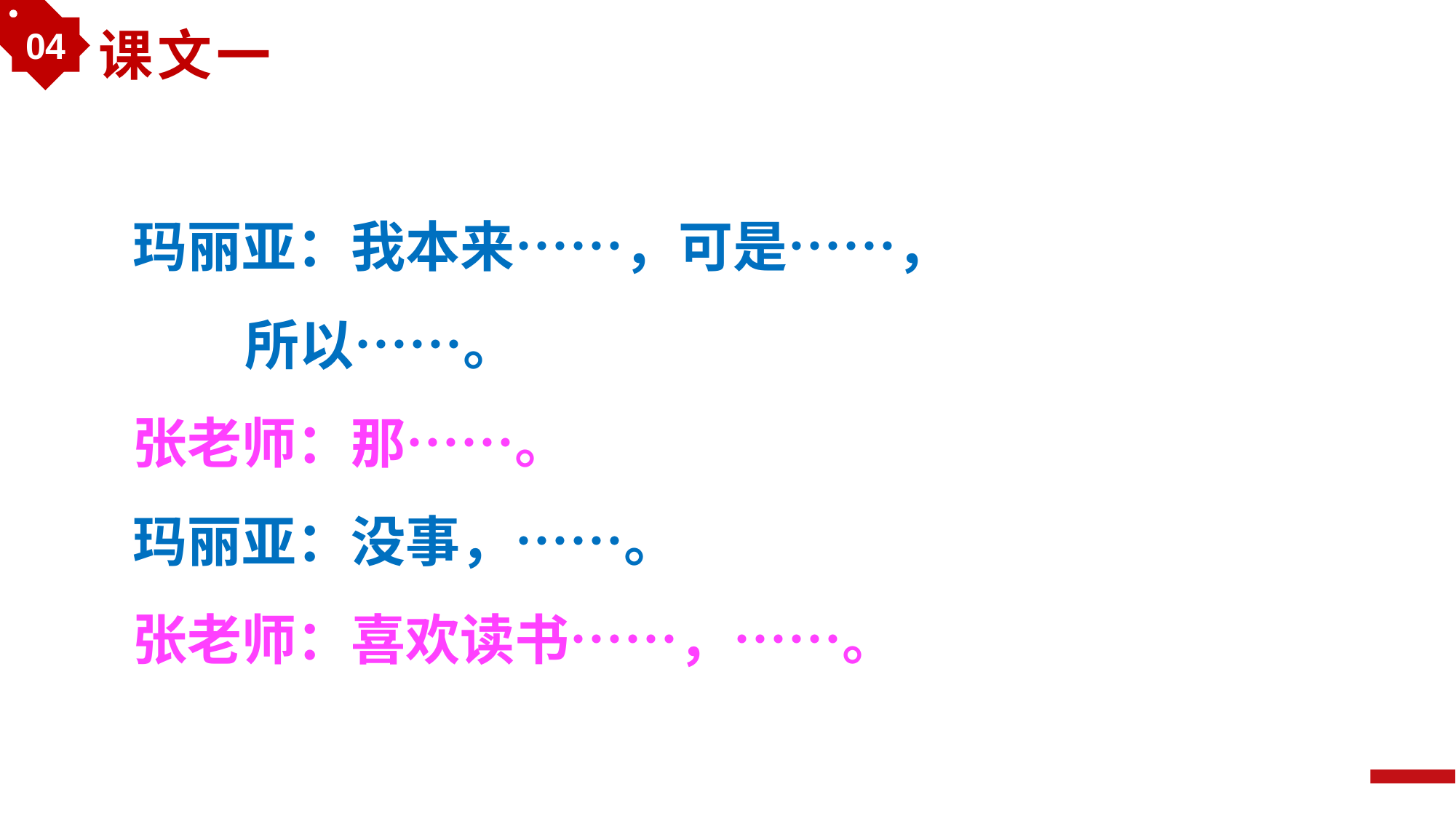

04
课文一
玛丽亚：我本来……，可是……，
        所以……。
张老师：那……。
玛丽亚：没事，……。
张老师：喜欢读书……，……。